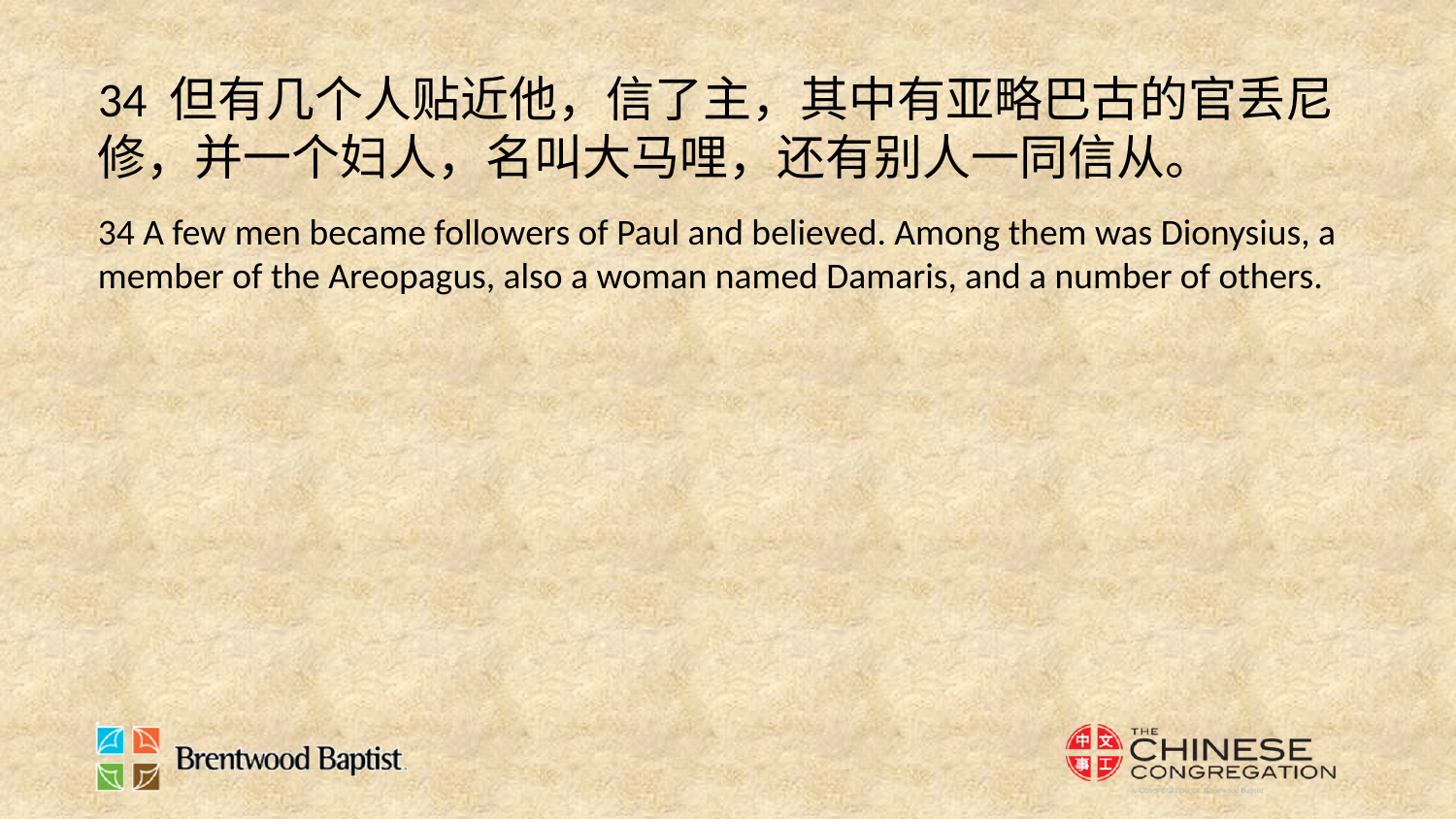

34 但有几个人贴近他，信了主，其中有亚略巴古的官丢尼修，并一个妇人，名叫大马哩，还有别人一同信从。

34 A few men became followers of Paul and believed. Among them was Dionysius, a member of the Areopagus, also a woman named Damaris, and a number of others.